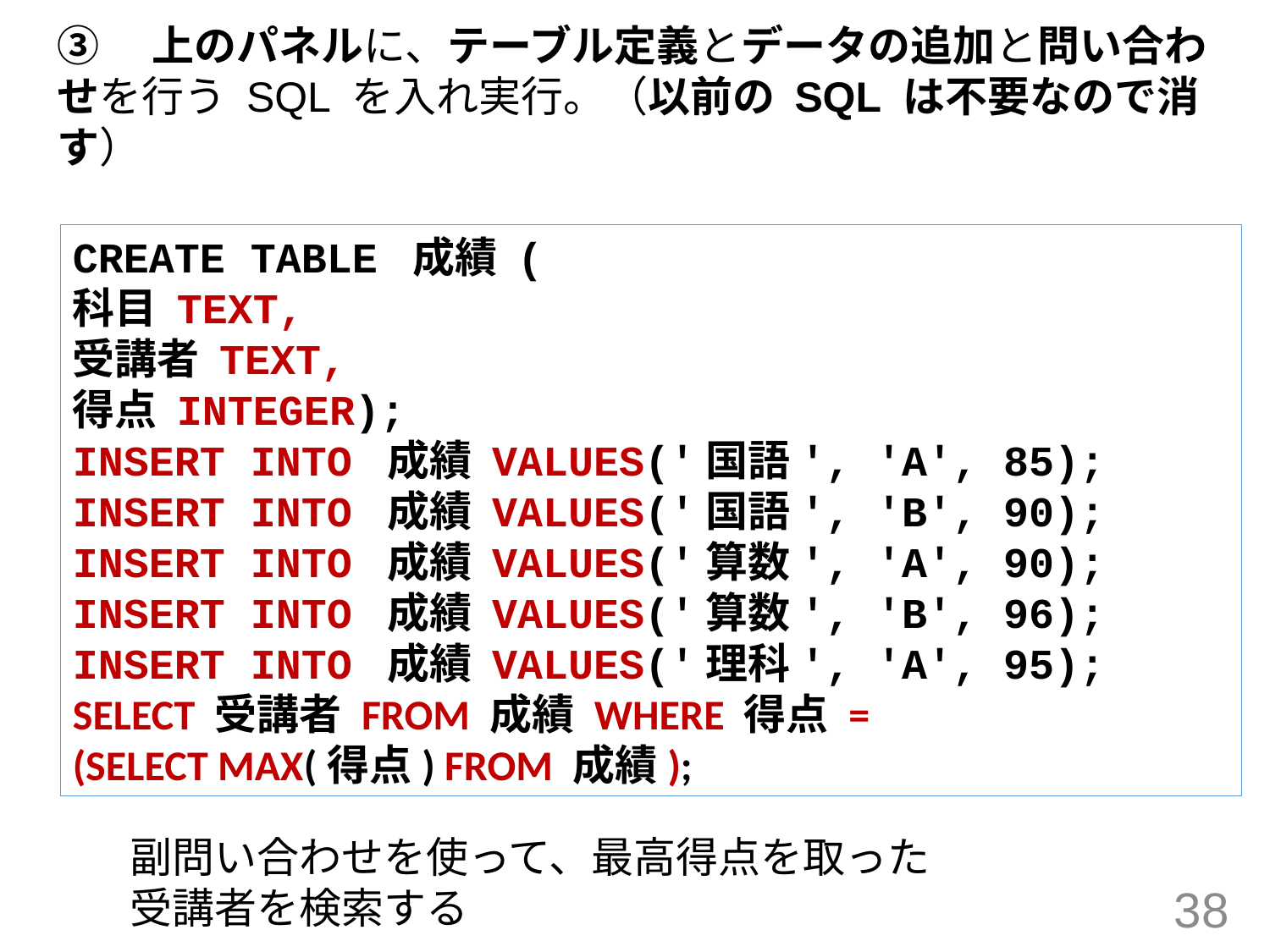

③　上のパネルに、テーブル定義とデータの追加と問い合わせを行う SQL を入れ実行。（以前の SQL は不要なので消す）

CREATE TABLE 成績 (
科目 TEXT,
受講者 TEXT,
得点 INTEGER);
INSERT INTO 成績 VALUES('国語', 'A', 85);
INSERT INTO 成績 VALUES('国語', 'B', 90);
INSERT INTO 成績 VALUES('算数', 'A', 90);
INSERT INTO 成績 VALUES('算数', 'B', 96);
INSERT INTO 成績 VALUES('理科', 'A', 95);
SELECT 受講者 FROM 成績 WHERE 得点 =
(SELECT MAX(得点) FROM 成績);
副問い合わせを使って、最高得点を取った受講者を検索する
38